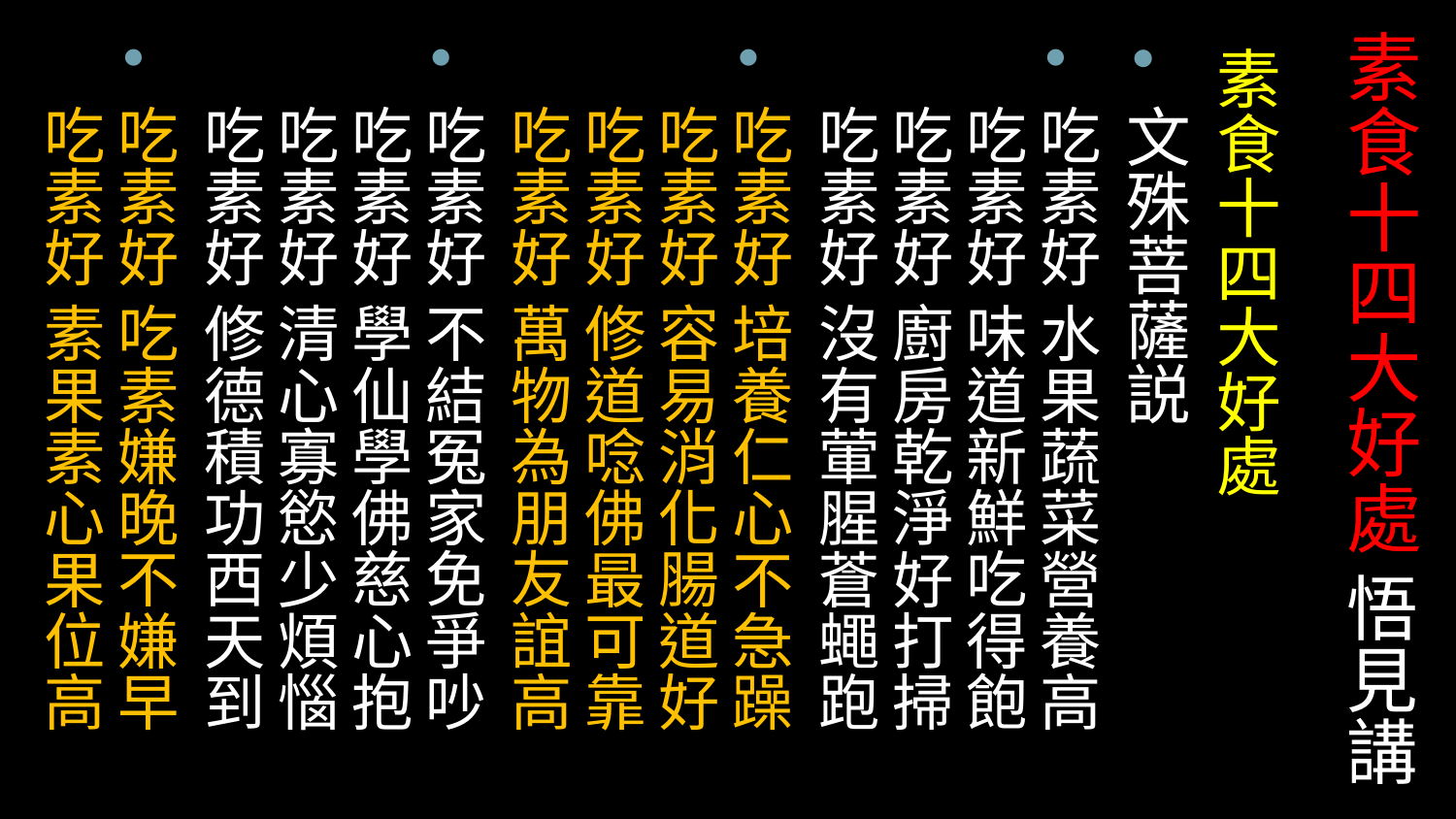

# 素食十四大好處 悟見講
素食十四大好處
文殊菩薩説
吃素好 水果蔬菜營養高
吃素好 味道新鮮吃得飽
吃素好 廚房乾淨好打掃
吃素好 沒有葷腥蒼蠅跑
吃素好 培養仁心不急躁
吃素好 容易消化腸道好
吃素好 修道唸佛最可靠
吃素好 萬物為朋友誼高
吃素好 不結冤家免爭吵
吃素好 學仙學佛慈心抱
吃素好 清心寡慾少煩惱
吃素好 修德積功西天到
吃素好 吃素嫌晚不嫌早
吃素好 素果素心果位高